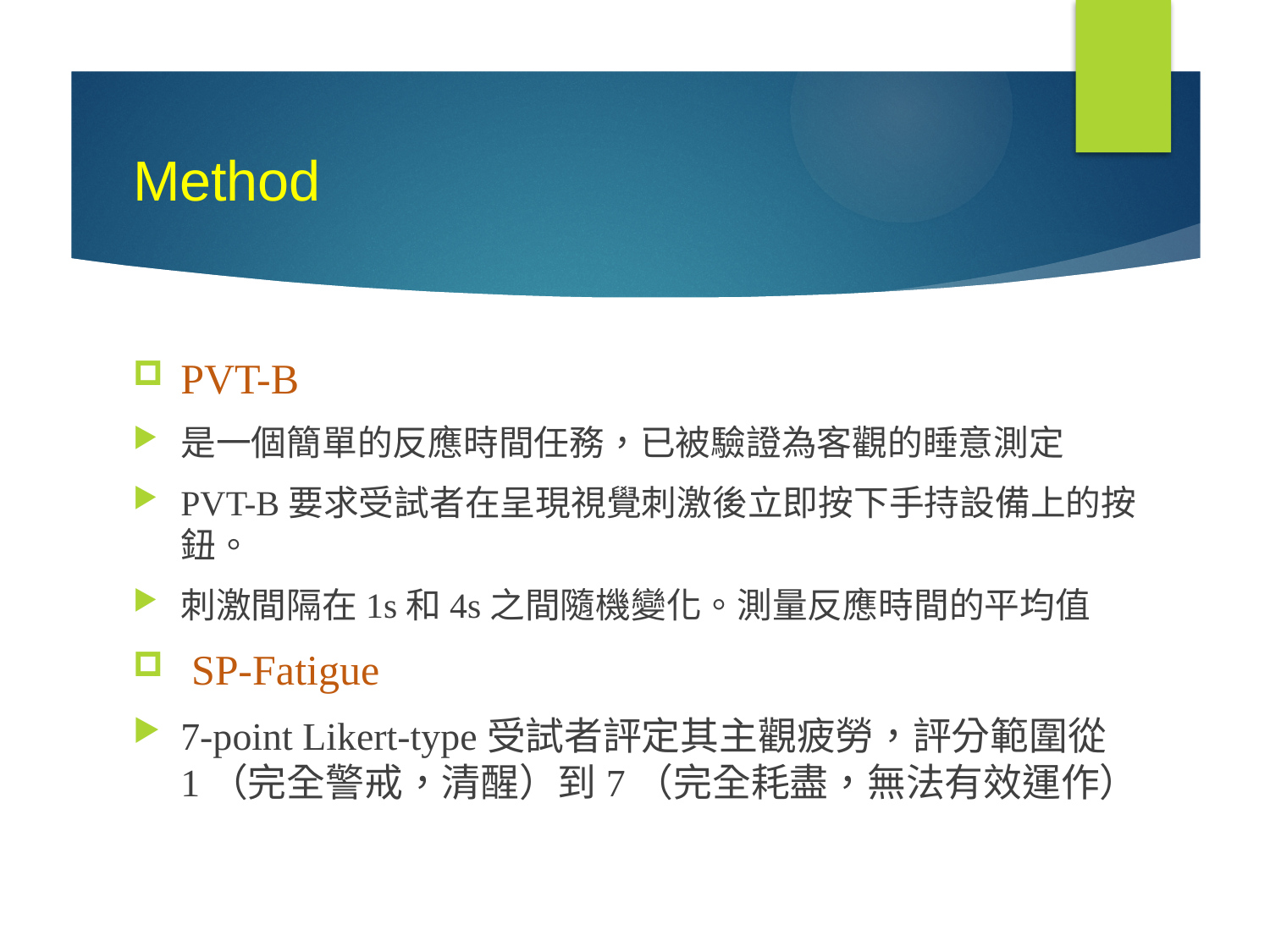

# Method
PVT-B
是一個簡單的反應時間任務，已被驗證為客觀的睡意測定
PVT-B要求受試者在呈現視覺刺激後立即按下手持設備上的按鈕。
刺激間隔在1s和4s之間隨機變化。測量反應時間的平均值
 SP-Fatigue
7-point Likert-type受試者評定其主觀疲勞，評分範圍從1（完全警戒，清醒）到7（完全耗盡，無法有效運作）